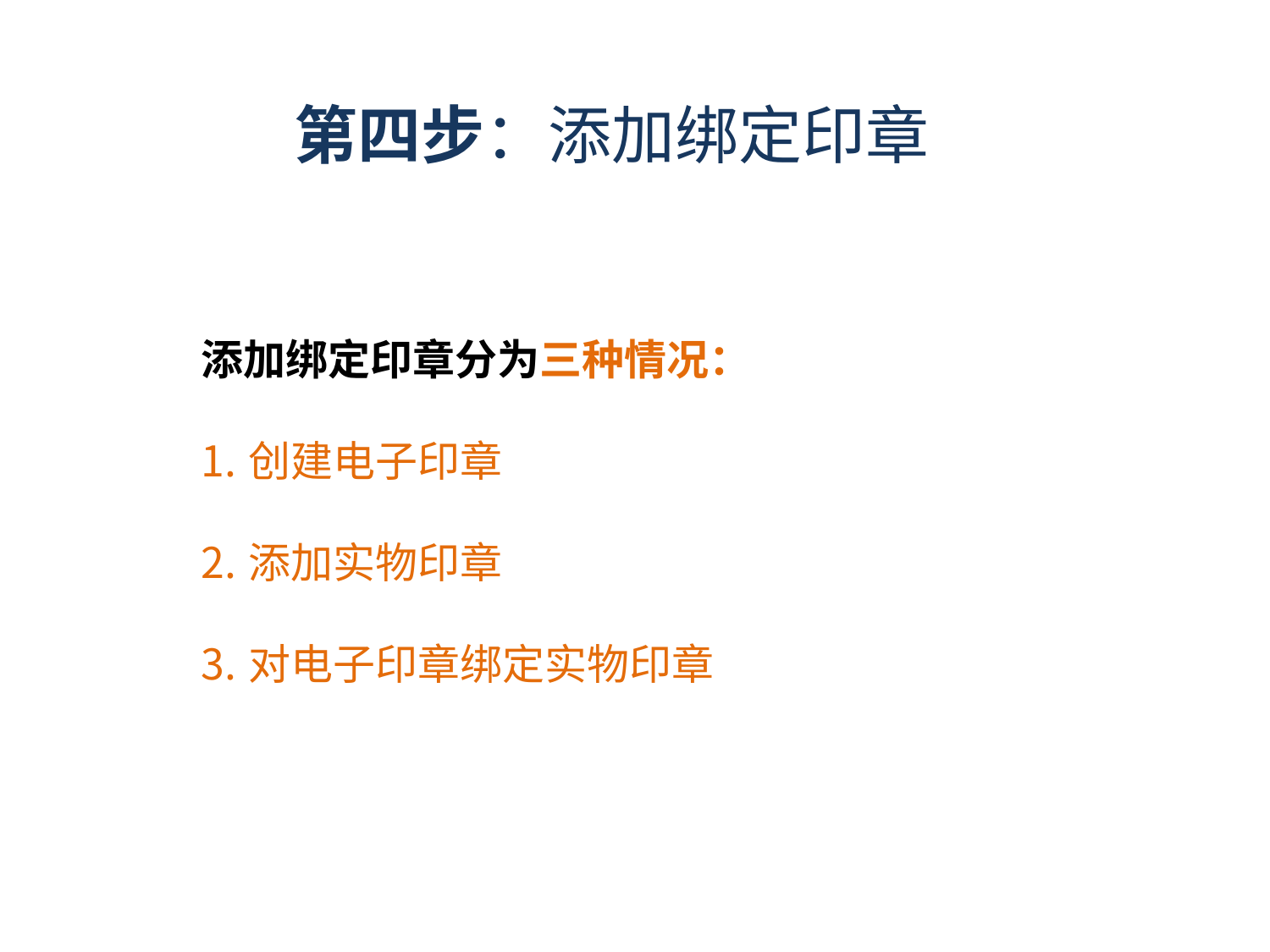

第四步：添加绑定印章
添加绑定印章分为三种情况：

创建电子印章

添加实物印章

对电子印章绑定实物印章